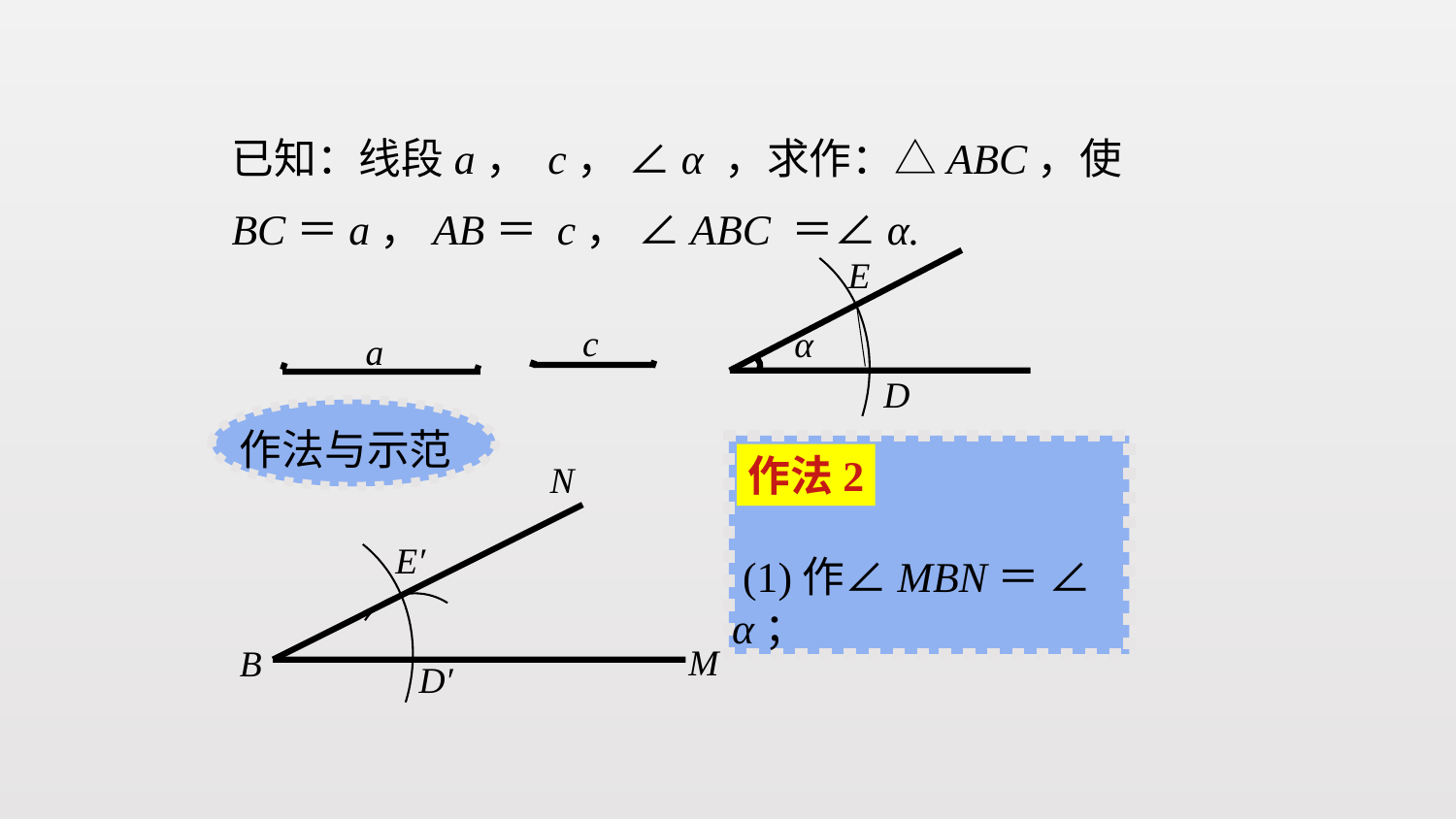

已知：线段a， c， ∠α ，求作：△ABC，使BC＝a，AB＝ c， ∠ABC ＝∠α.
E

α

c

a

D

作法与示范

作法2
N

E′
 (1)作∠MBN＝ ∠α；

M
B
D′